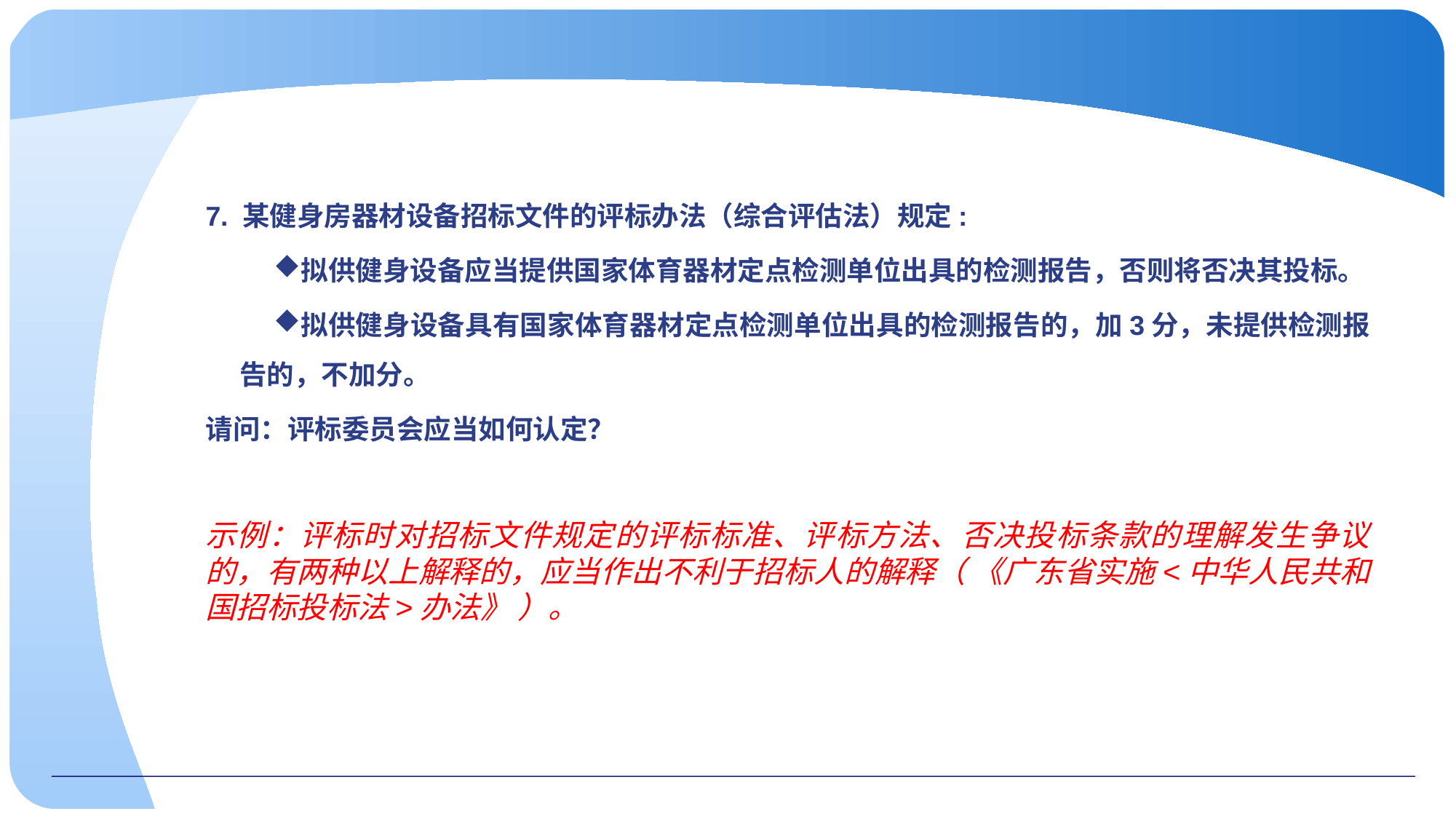

7. 某健身房器材设备招标文件的评标办法（综合评估法）规定:
拟供健身设备应当提供国家体育器材定点检测单位出具的检测报告，否则将否决其投标。
拟供健身设备具有国家体育器材定点检测单位出具的检测报告的，加3分，未提供检测报告的，不加分。
请问：评标委员会应当如何认定？

示例：评标时对招标文件规定的评标标准、评标方法、否决投标条款的理解发生争议的，有两种以上解释的，应当作出不利于招标人的解释（ 《广东省实施<中华人民共和国招标投标法>办法》 ）。